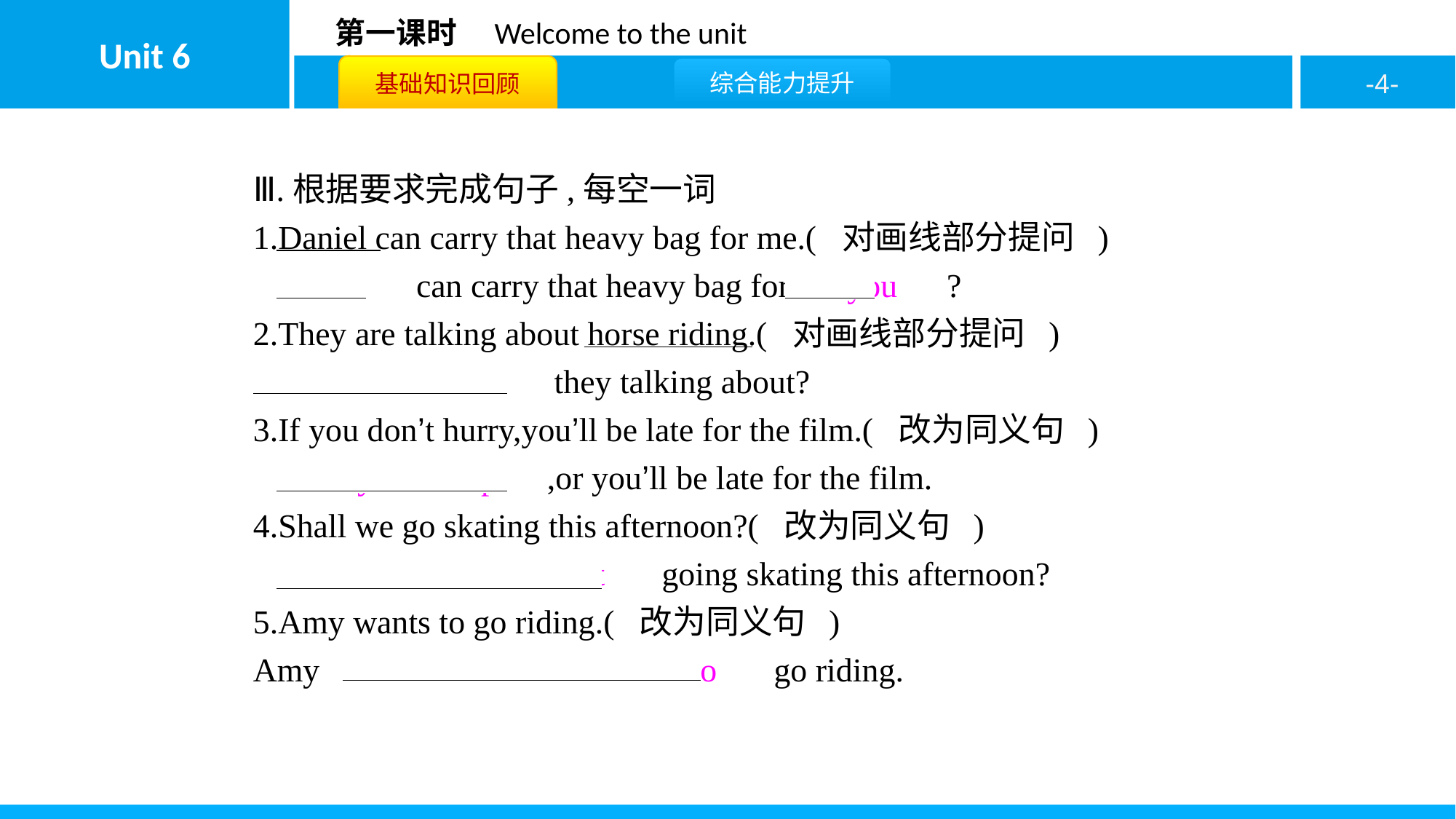

Ⅲ.根据要求完成句子,每空一词
1.Daniel can carry that heavy bag for me.(  对画线部分提问  )
　Who　 can carry that heavy bag for 　you　?
2.They are talking about horse riding.(  对画线部分提问  )
　What　 　are　 they talking about?
3.If you don’t hurry,you’ll be late for the film.(  改为同义句  )
　Hurry　 　up　,or you’ll be late for the film.
4.Shall we go skating this afternoon?(  改为同义句  )
　What/How　 　about　 going skating this afternoon?
5.Amy wants to go riding.(  改为同义句  )
Amy 　would　 　like　 　to　 go riding.